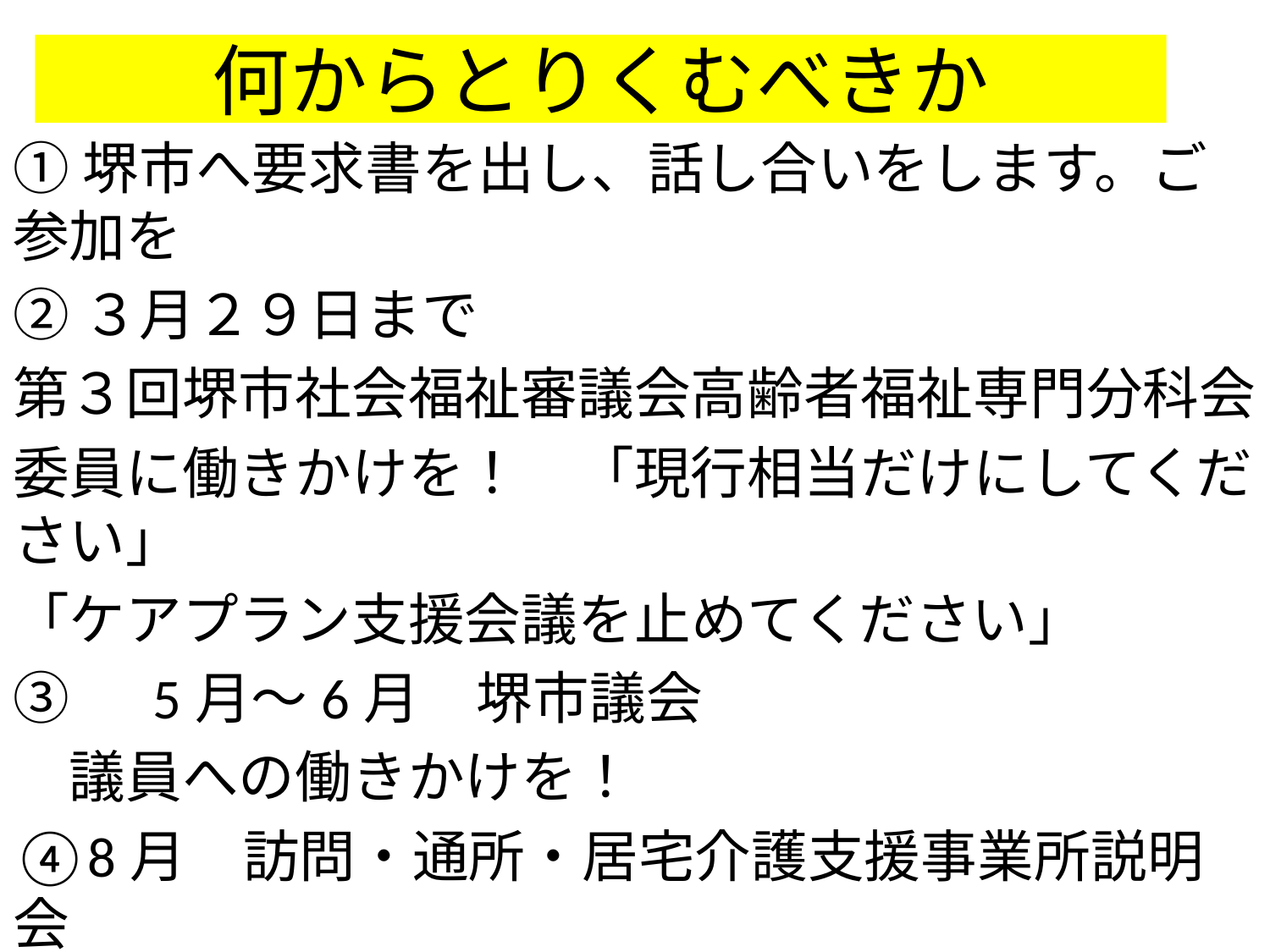

# 何からとりくむべきか
①堺市へ要求書を出し、話し合いをします。ご参加を
②３月２９日まで
第３回堺市社会福祉審議会高齢者福祉専門分科会
委員に働きかけを！　「現行相当だけにしてください」
「ケアプラン支援会議を止めてください」
③　5月～6月　堺市議会
　議員への働きかけを！
④8月　訪問・通所・居宅介護支援事業所説明会
　まだ実施まで半年以上。さらにはたらきかけを！